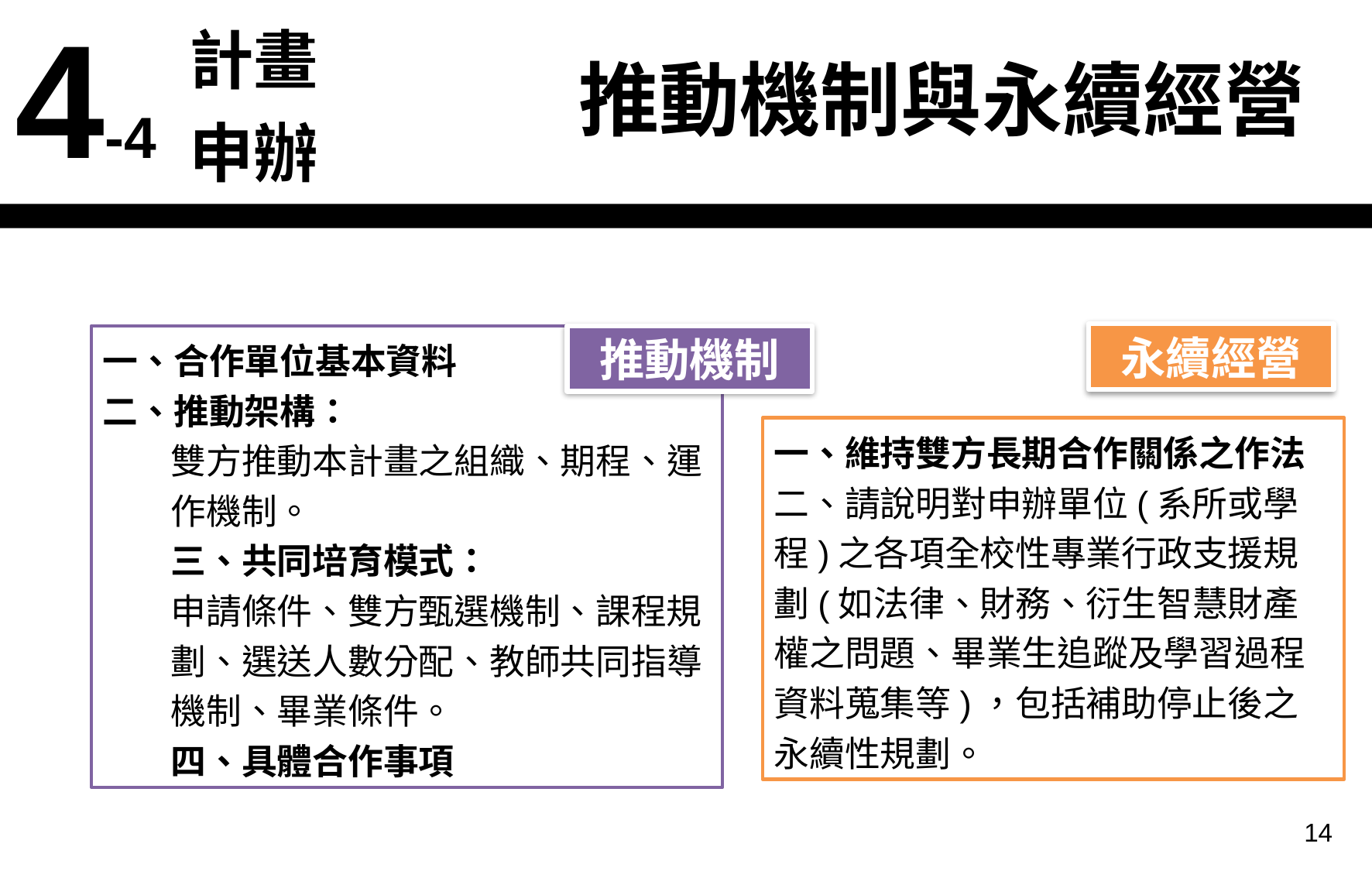

| 4-4 | 計畫申辦 |
| --- | --- |
推動機制與永續經營
永續經營
一、合作單位基本資料
二、推動架構：
雙方推動本計畫之組織、期程、運作機制。
三、共同培育模式：
申請條件、雙方甄選機制、課程規劃、選送人數分配、教師共同指導機制、畢業條件。
四、具體合作事項
推動機制
一、維持雙方長期合作關係之作法
二、請說明對申辦單位(系所或學程)之各項全校性專業行政支援規劃(如法律、財務、衍生智慧財產權之問題、畢業生追蹤及學習過程資料蒐集等)，包括補助停止後之永續性規劃。
14